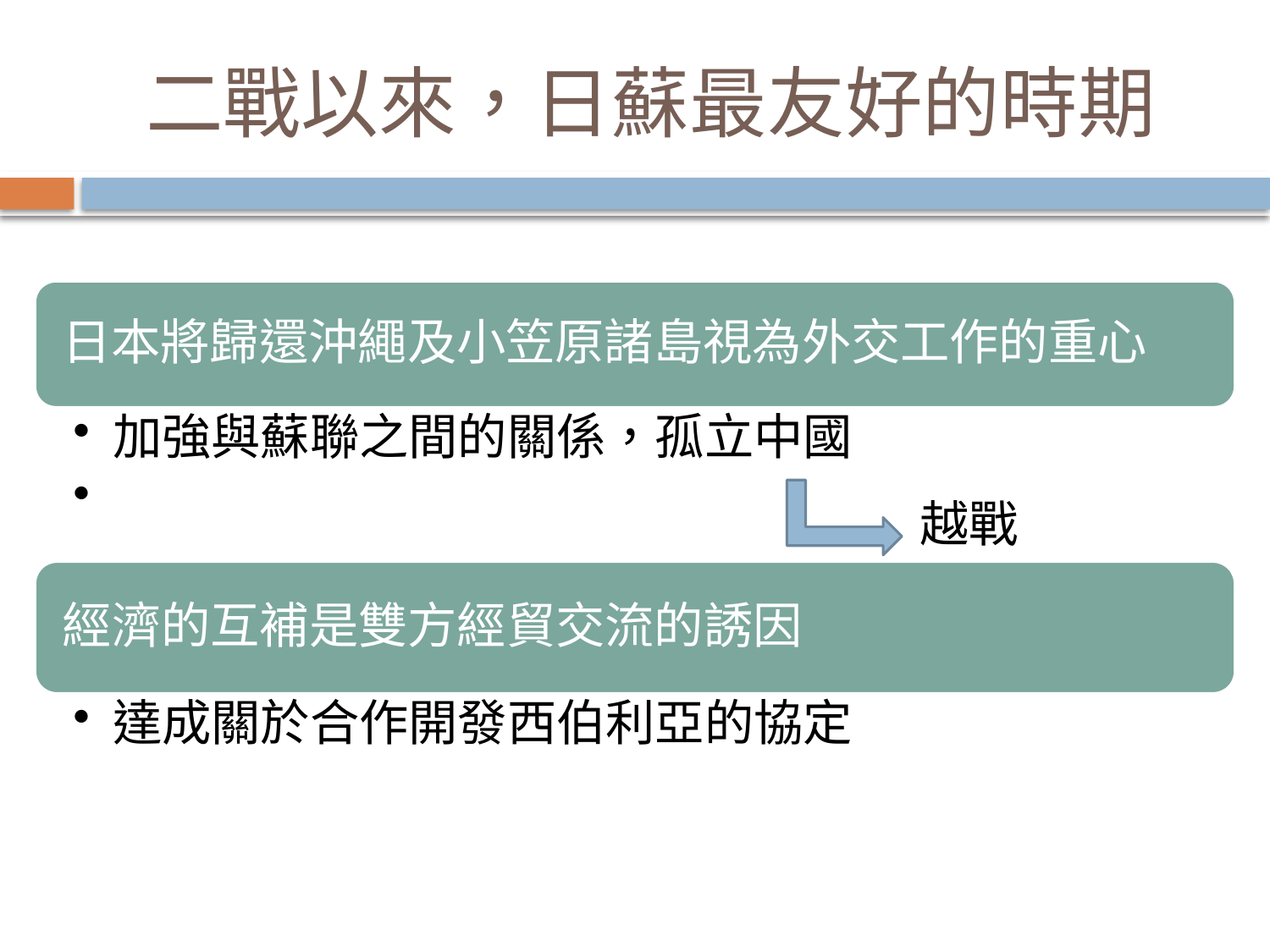

# 二戰以來，日蘇最友好的時期

日本將歸還沖繩及小笠原諸島視為外交工作的重心
加強與蘇聯之間的關係，孤立中國

經濟的互補是雙方經貿交流的誘因
達成關於合作開發西伯利亞的協定

越戰